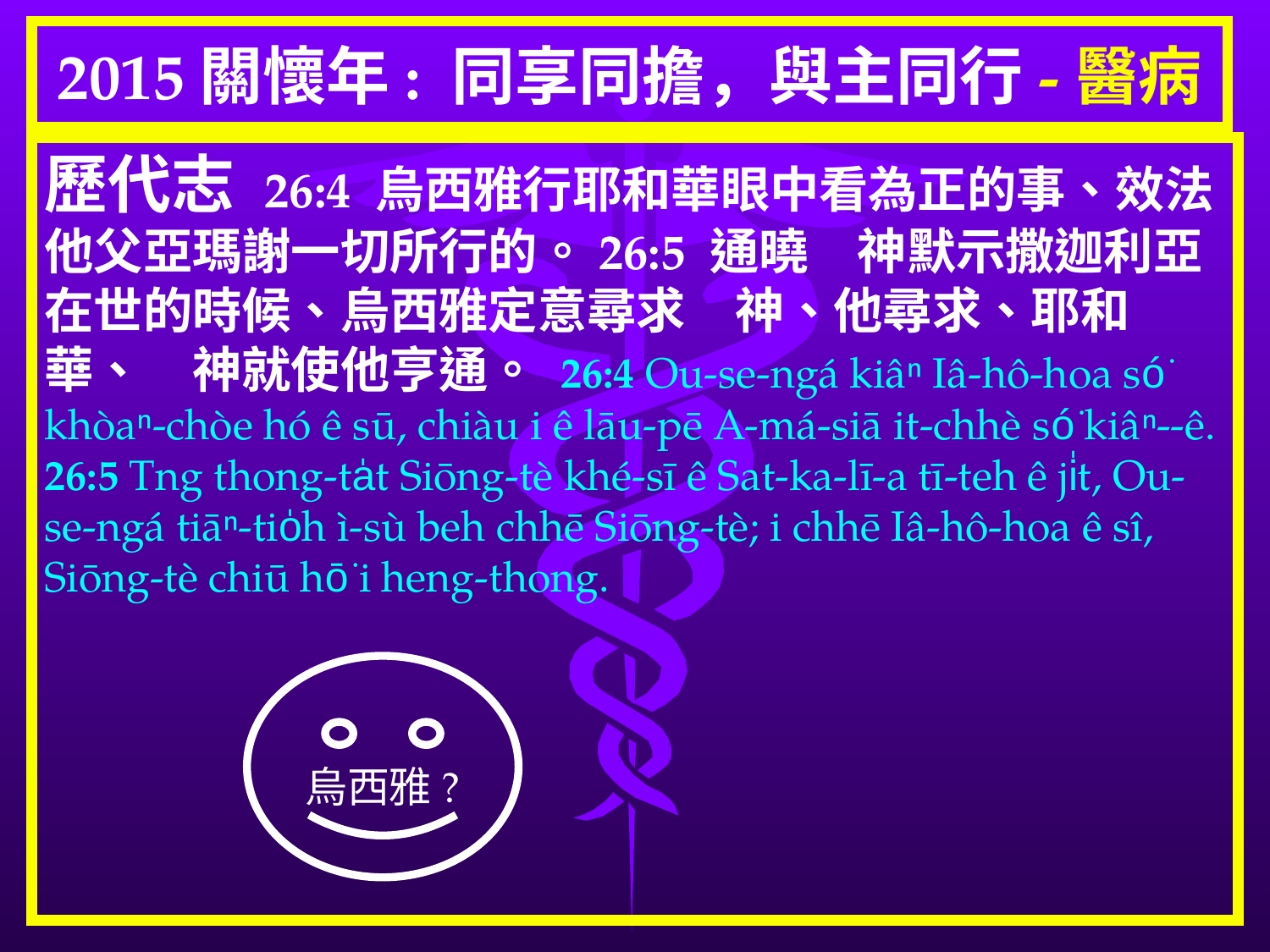

# 2015關懷年: 同享同擔，與主同行-醫病
歷代志 26:4 烏西雅行耶和華眼中看為正的事、效法他父亞瑪謝一切所行的。26:5 通曉　神默示撒迦利亞在世的時候、烏西雅定意尋求　神、他尋求、耶和華、　神就使他亨通。 26:4 Ou-se-ngá kiâⁿ Iâ-hô-hoa só͘ khòaⁿ-chòe hó ê sū, chiàu i ê lāu-pē A-má-siā it-chhè só͘ kiâⁿ--ê.
26:5 Tng thong-ta̍t Siōng-tè khé-sī ê Sat-ka-lī-a tī-teh ê ji̍t, Ou-se-ngá tiāⁿ-tio̍h ì-sù beh chhē Siōng-tè; i chhē Iâ-hô-hoa ê sî, Siōng-tè chiū hō͘ i heng-thong.

烏西雅?